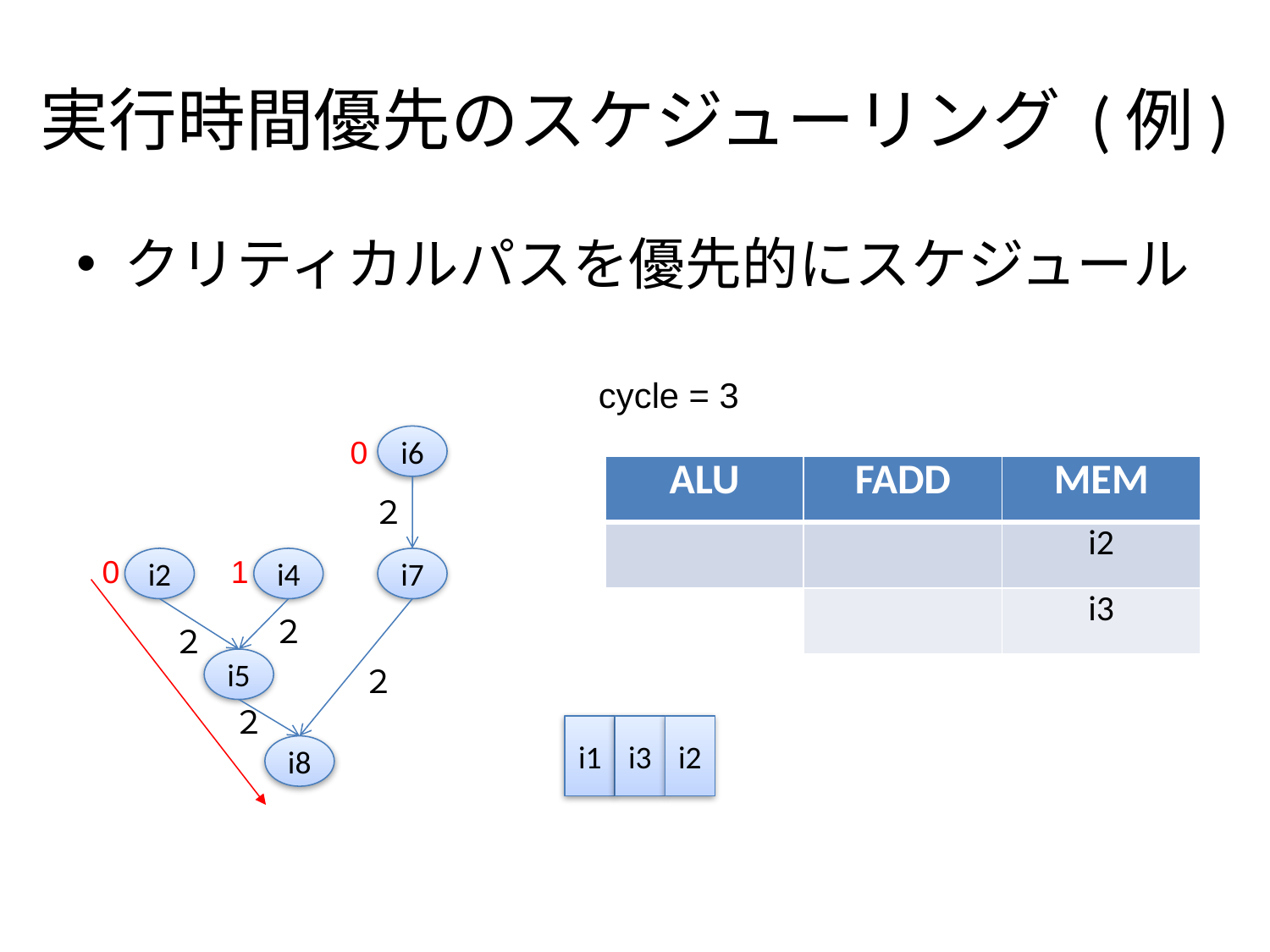

# 実行時間優先のスケジューリング (例)
クリティカルパスを優先的にスケジュール
cycle = 3
i6
0
| ALU | FADD | MEM |
| --- | --- | --- |
|  |  | i2 |
|  |  | i3 |
２
0
1
i2
i4
i7

２
２
i5
２
２
i1
i3
i2
i8